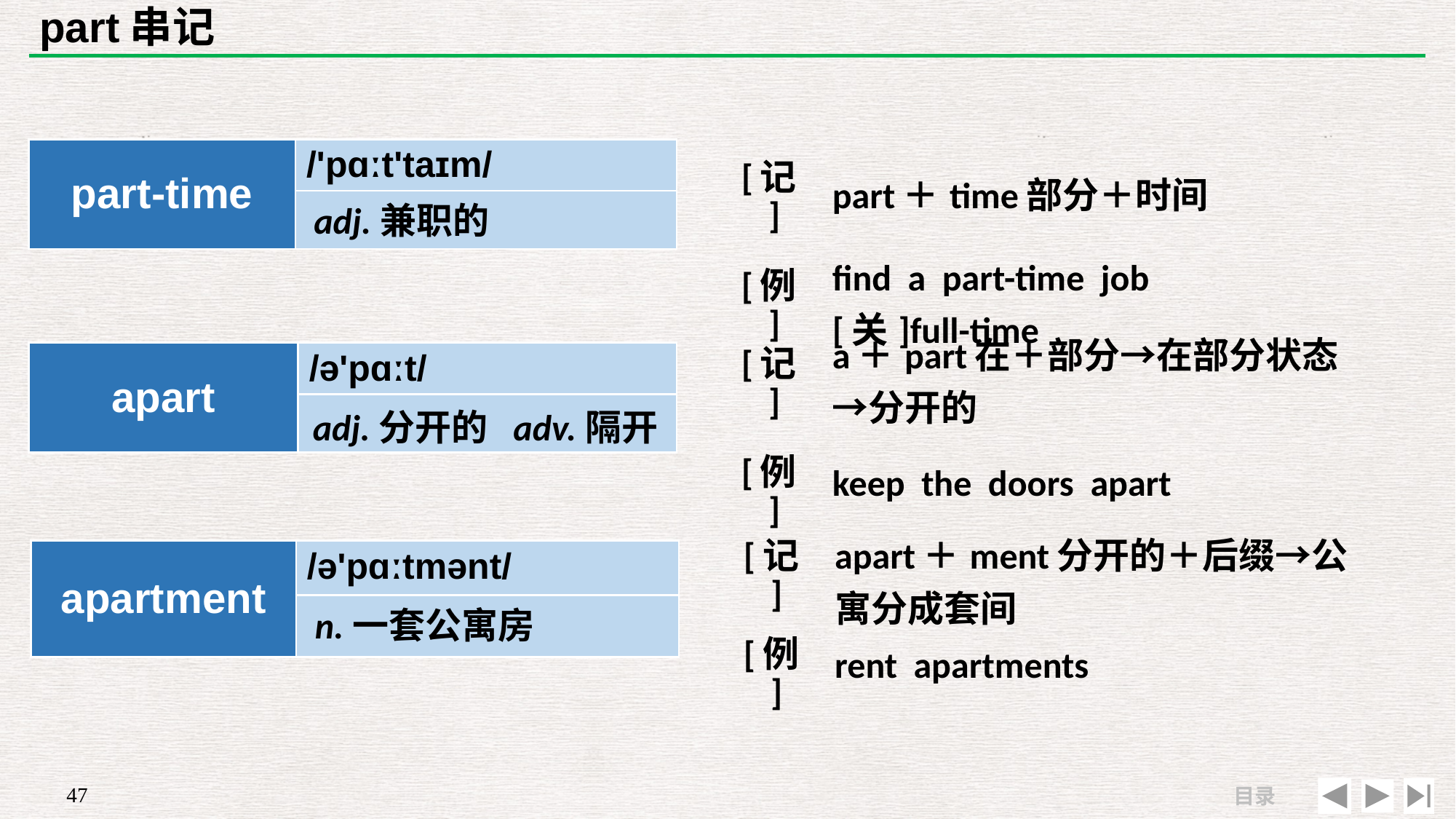

# part串记

| part-time | /'pɑːt'taɪm/ |
| --- | --- |
|  |  |
| [记] | part＋time部分＋时间 |
| --- | --- |
| [例] | find a part-time job　 [关]full-time |
adj.兼职的
| [记] | a＋part在＋部分→在部分状态→分开的 |
| --- | --- |
| [例] | keep the doors apart |
| apart | /ə'pɑːt/ |
| --- | --- |
|  |  |
adj.分开的  adv.隔开
| [记] | apart＋ment分开的＋后缀→公寓分成套间 |
| --- | --- |
| [例] | rent apartments |
| apartment | /ə'pɑːtmənt/ |
| --- | --- |
|  |  |
n.一套公寓房